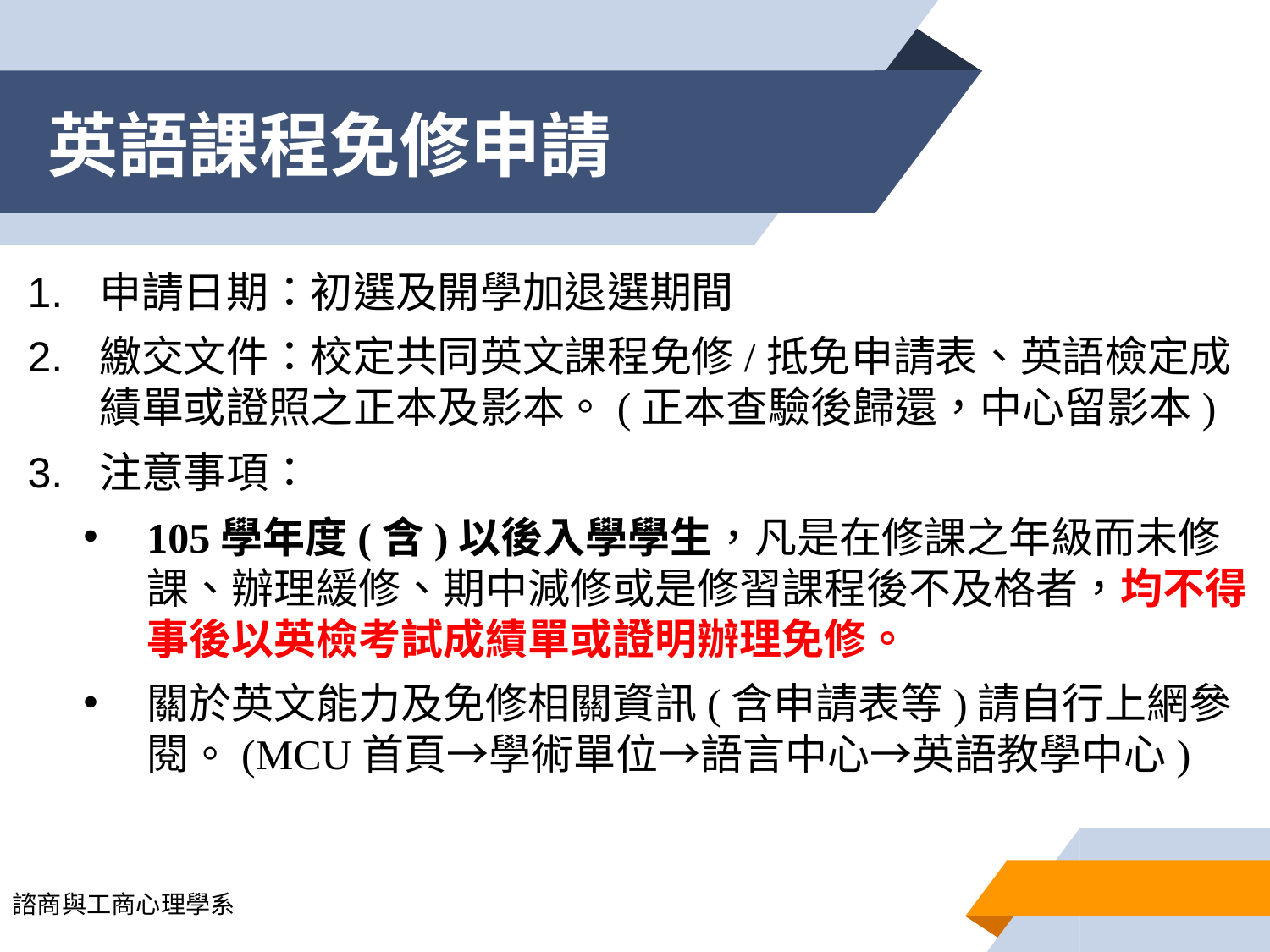

# 英語課程免修申請

申請日期：初選及開學加退選期間
繳交文件：校定共同英文課程免修/抵免申請表、英語檢定成績單或證照之正本及影本。(正本查驗後歸還，中心留影本)
注意事項：
105學年度(含)以後入學學生，凡是在修課之年級而未修課、辦理緩修、期中減修或是修習課程後不及格者，均不得事後以英檢考試成績單或證明辦理免修。
關於英文能力及免修相關資訊(含申請表等)請自行上網參閱。(MCU首頁→學術單位→語言中心→英語教學中心)
諮商與工商心理學系